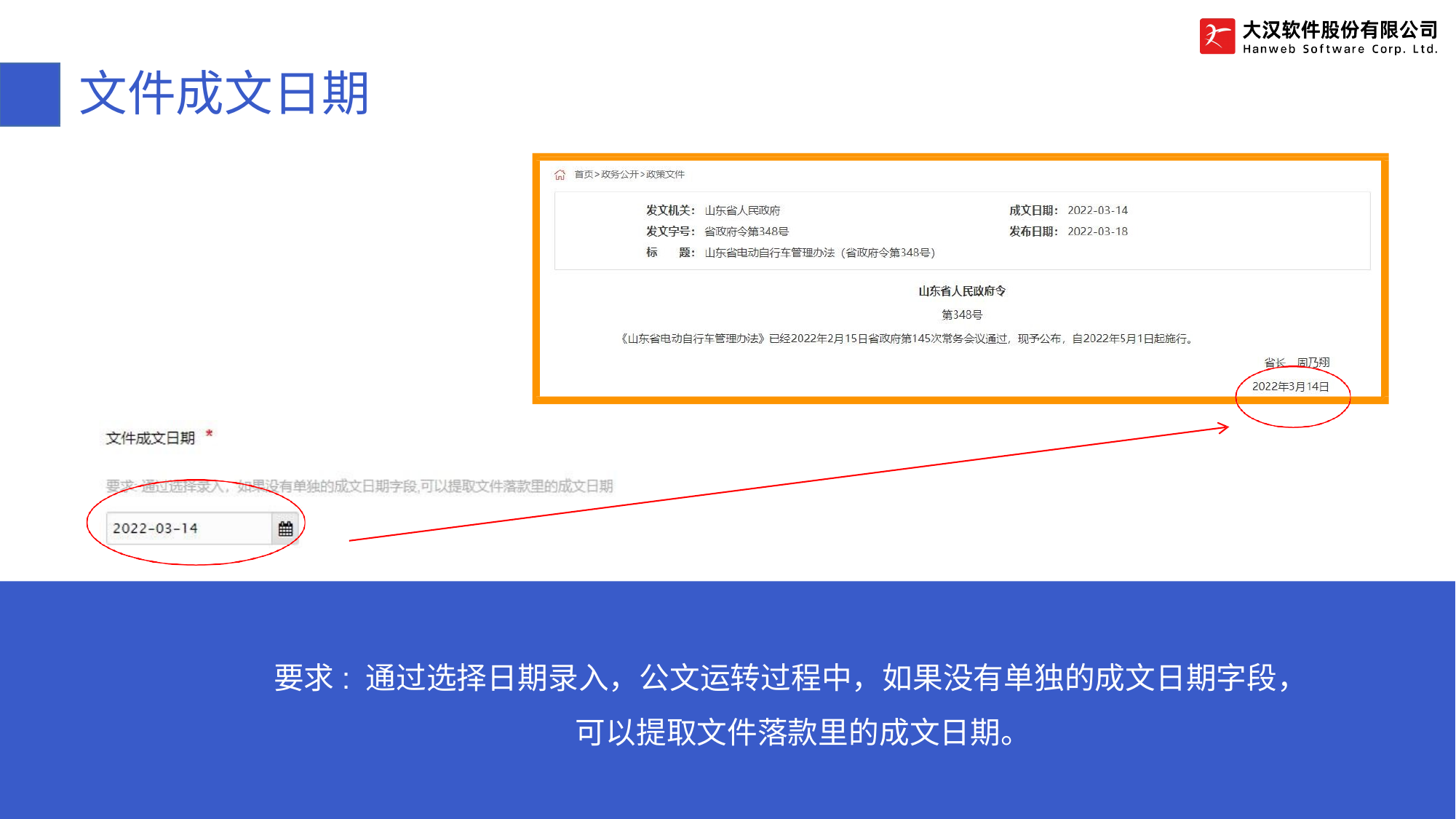

# 文件成文日期

要求: 通过选择日期录入，公文运转过程中，如果没有单独的成文日期字段，  可以提取文件落款里的成文日期。